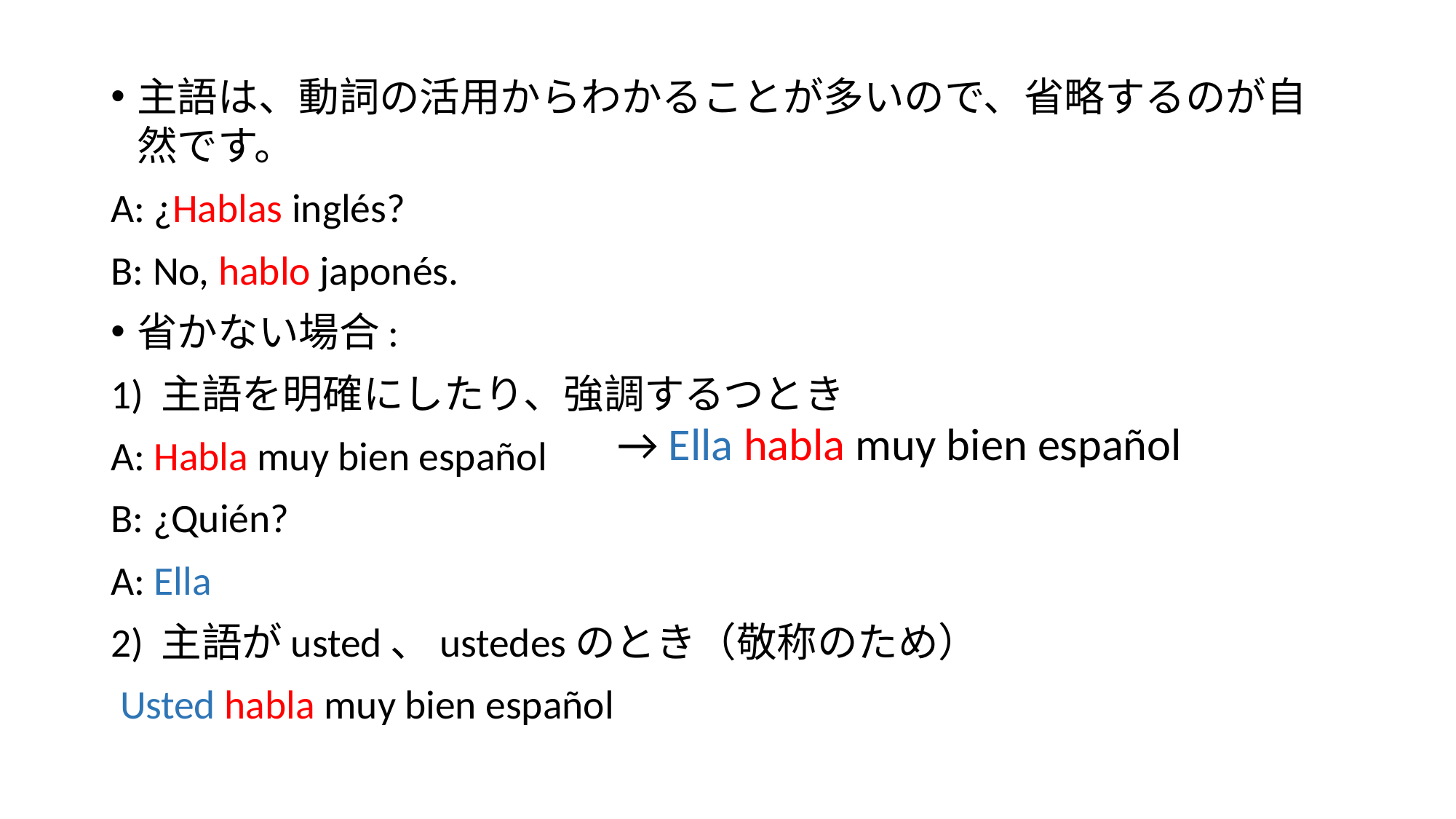

主語は、動詞の活用からわかることが多いので、省略するのが自然です。
A: ¿Hablas inglés?
B: No, hablo japonés.
省かない場合:
1) 主語を明確にしたり、強調するつとき
A: Habla muy bien español
B: ¿Quién?
A: Ella
2) 主語がusted、ustedesのとき（敬称のため）
 Usted habla muy bien español
 → Ella habla muy bien español